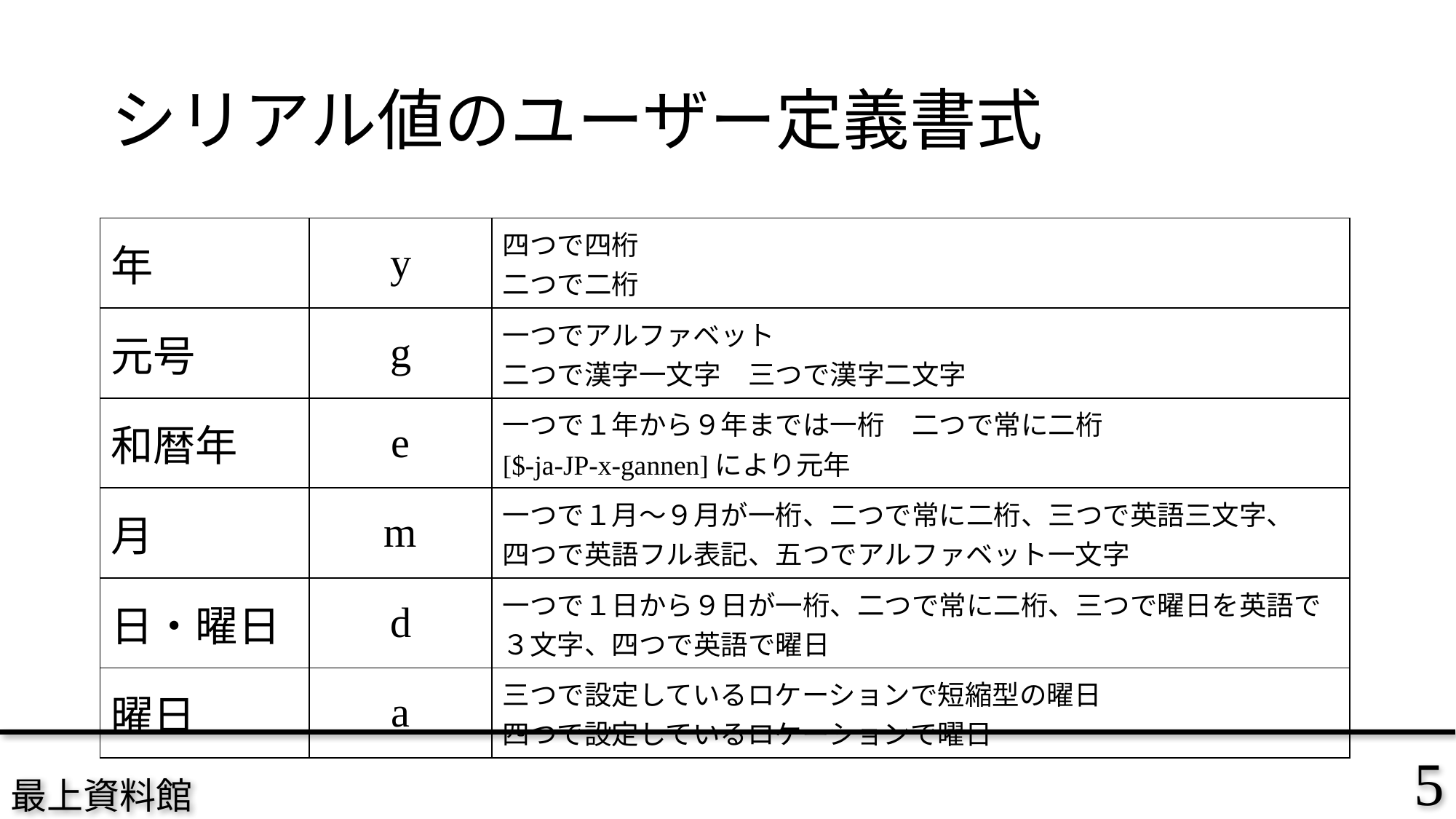

# シリアル値のユーザー定義書式
| 年 | y | 四つで四桁 二つで二桁 |
| --- | --- | --- |
| 元号 | g | 一つでアルファベット 二つで漢字一文字　三つで漢字二文字 |
| 和暦年 | e | 一つで１年から９年までは一桁　二つで常に二桁 [$-ja-JP-x-gannen]により元年 |
| 月 | m | 一つで１月～９月が一桁、二つで常に二桁、三つで英語三文字、 四つで英語フル表記、五つでアルファベット一文字 |
| 日・曜日 | d | 一つで１日から９日が一桁、二つで常に二桁、三つで曜日を英語で３文字、四つで英語で曜日 |
| 曜日 | a | 三つで設定しているロケーションで短縮型の曜日 四つで設定しているロケーションで曜日 |